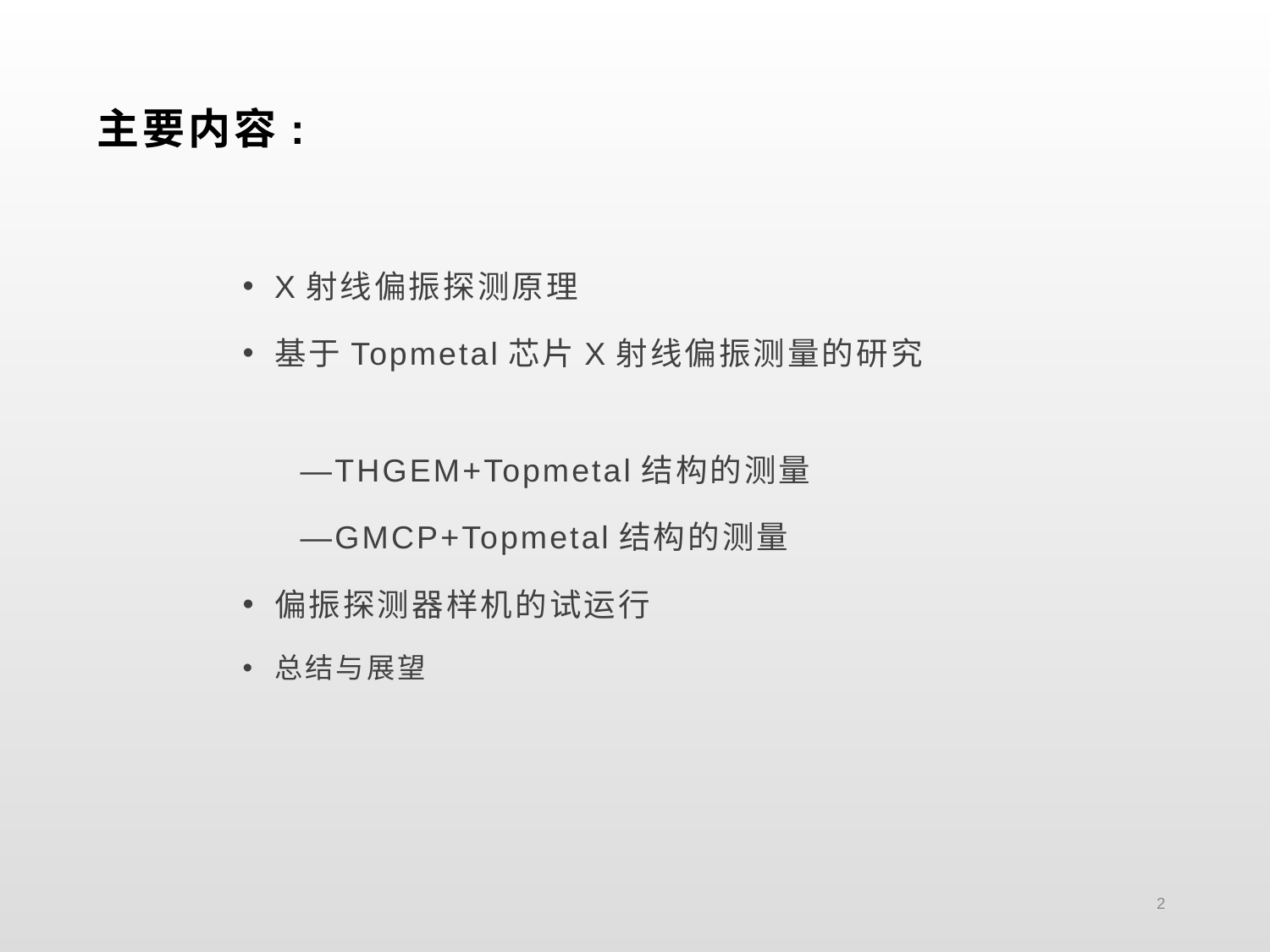

# 主要内容:
X射线偏振探测原理
基于Topmetal芯片X射线偏振测量的研究
     —THGEM+Topmetal结构的测量
     —GMCP+Topmetal结构的测量
偏振探测器样机的试运行
总结与展望

2